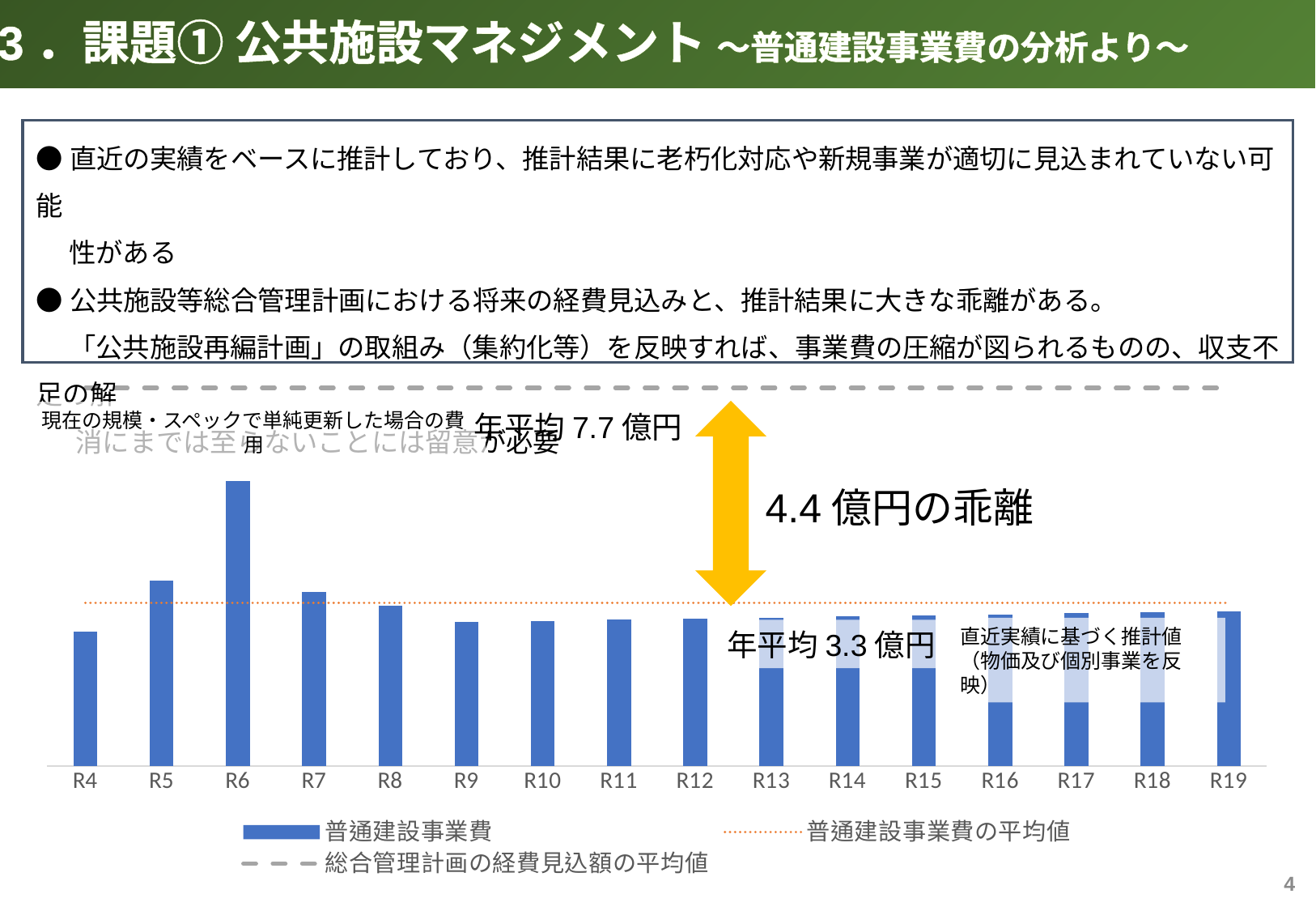

3．課題① 公共施設マネジメント ～普通建設事業費の分析より～

●直近の実績をベースに推計しており、推計結果に老朽化対応や新規事業が適切に見込まれていない可能
　 性がある
●公共施設等総合管理計画における将来の経費見込みと、推計結果に大きな乖離がある。
　 「公共施設再編計画」の取組み（集約化等）を反映すれば、事業費の圧縮が図られるものの、収支不足の解
 　消にまでは至らないことには留意が必要

### Chart

| Category | 普通建設事業費 | 普通建設事業費の平均値 | 総合管理計画の経費見込額の平均値 |
|---|---|---|---|
| R4 | 274.0 | 332.53333333333336 | 770.0 |
| R5 | 378.0 | 332.53333333333336 | 770.0 |
| R6 | 580.0 | 332.53333333333336 | 770.0 |
| R7 | 354.0 | 332.53333333333336 | 770.0 |
| R8 | 326.0 | 332.53333333333336 | 770.0 |
| R9 | 294.0 | 332.53333333333336 | 770.0 |
| R10 | 296.0 | 332.53333333333336 | 770.0 |
| R11 | 298.0 | 332.53333333333336 | 770.0 |
| R12 | 300.0 | 332.53333333333336 | 770.0 |
| R13 | 302.0 | 332.53333333333336 | 770.0 |
| R14 | 305.0 | 332.53333333333336 | 770.0 |
| R15 | 307.0 | 332.53333333333336 | 770.0 |
| R16 | 309.0 | 332.53333333333336 | 770.0 |
| R17 | 311.0 | 332.53333333333336 | 770.0 |
| R18 | 313.0 | 332.53333333333336 | 770.0 |
| R19 | 315.0 | 332.53333333333336 | 770.0 |
現在の規模・スペックで単純更新した場合の費用
年平均7.7億円
4.4億円の乖離

直近実績に基づく推計値
（物価及び個別事業を反映）
年平均3.3億円
4